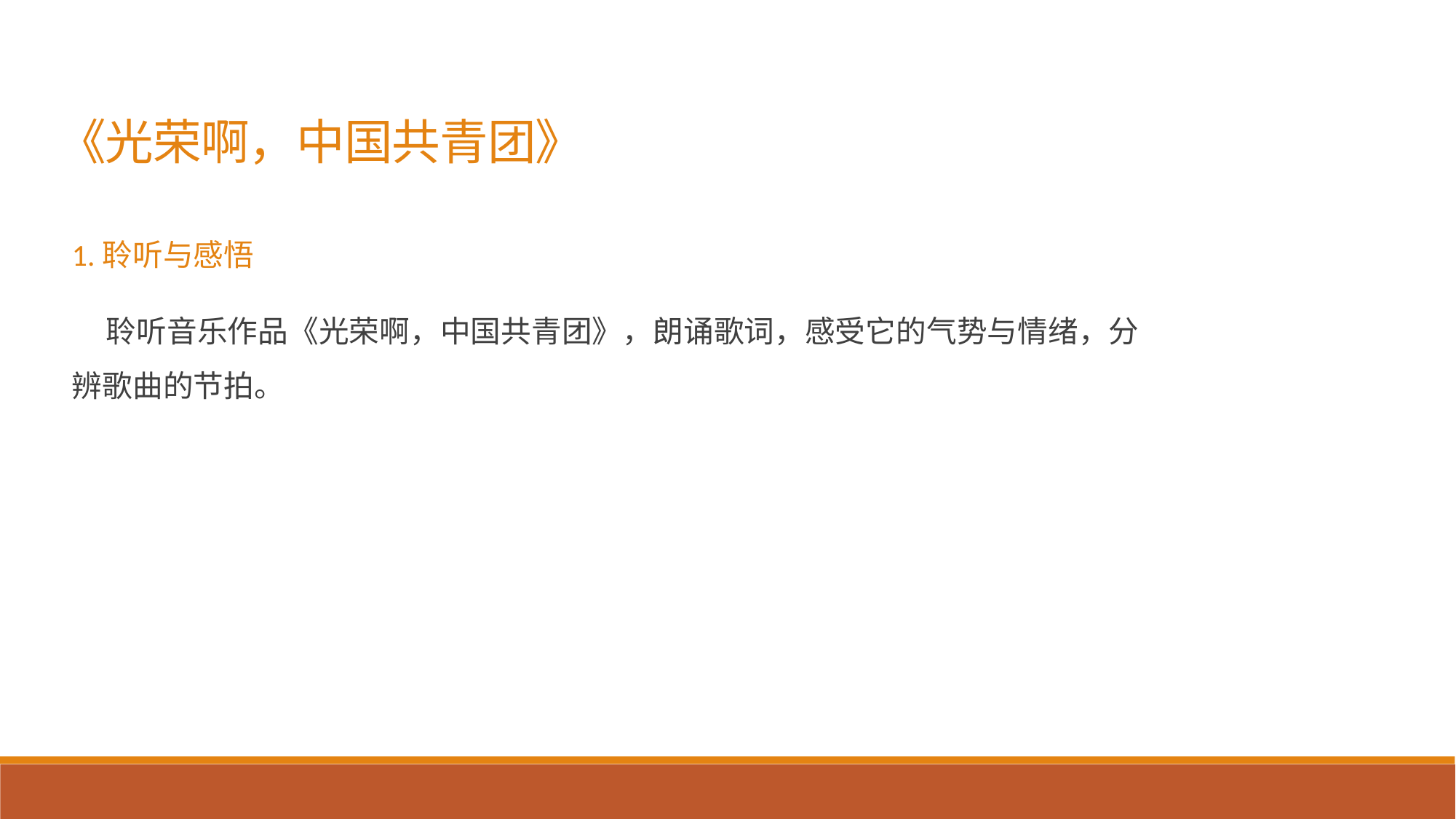

《光荣啊，中国共青团》
1.聆听与感悟
    聆听音乐作品《光荣啊，中国共青团》，朗诵歌词，感受它的气势与情绪，分辨歌曲的节拍。